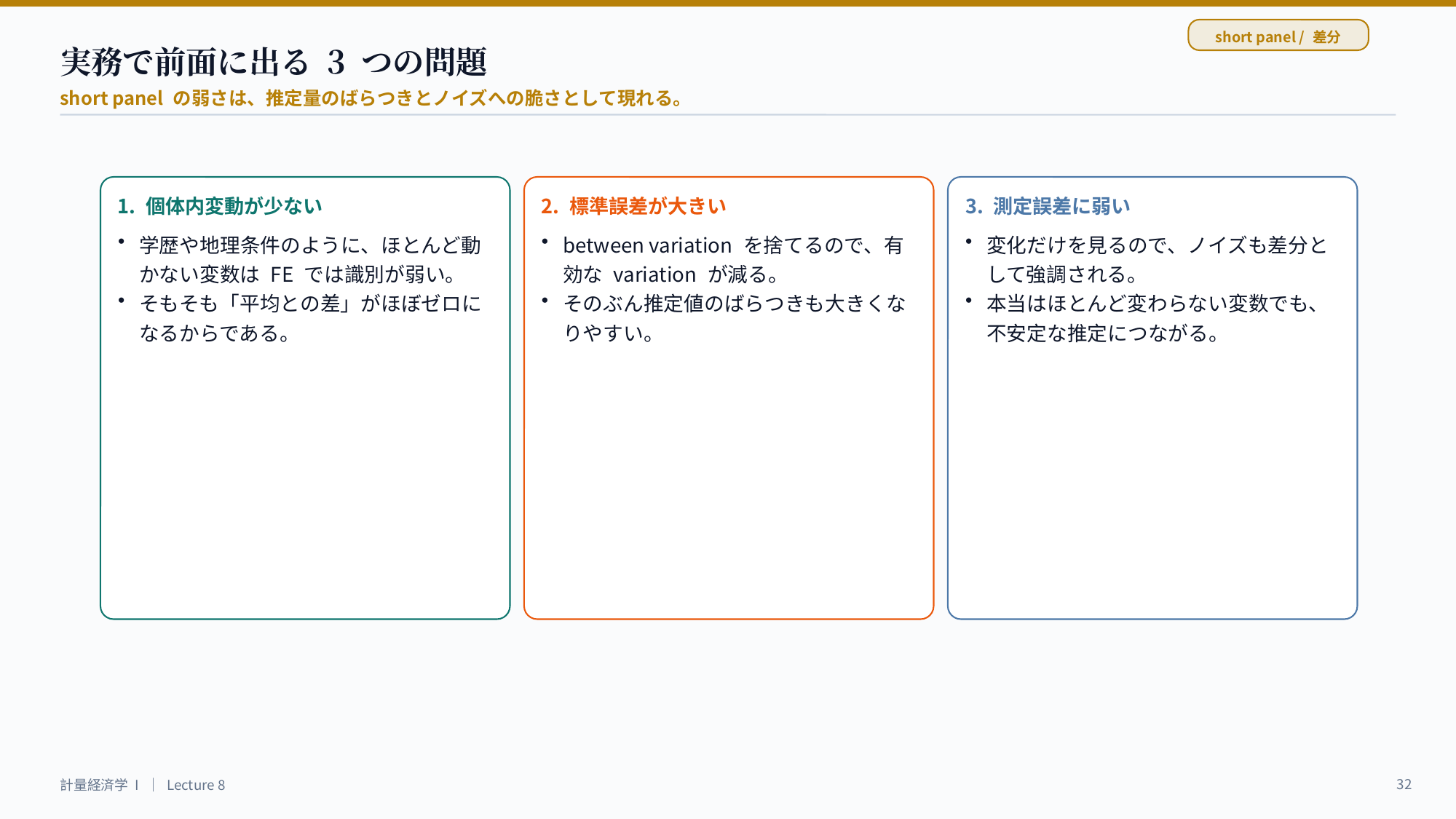

short panel / 差分
実務で前面に出る 3 つの問題
short panel の弱さは、推定量のばらつきとノイズへの脆さとして現れる。

1. 個体内変動が少ない
2. 標準誤差が大きい
3. 測定誤差に弱い
学歴や地理条件のように、ほとんど動かない変数は FE では識別が弱い。
そもそも「平均との差」がほぼゼロになるからである。
between variation を捨てるので、有効な variation が減る。
そのぶん推定値のばらつきも大きくなりやすい。
変化だけを見るので、ノイズも差分として強調される。
本当はほとんど変わらない変数でも、不安定な推定につながる。
32
計量経済学 I ｜ Lecture 8